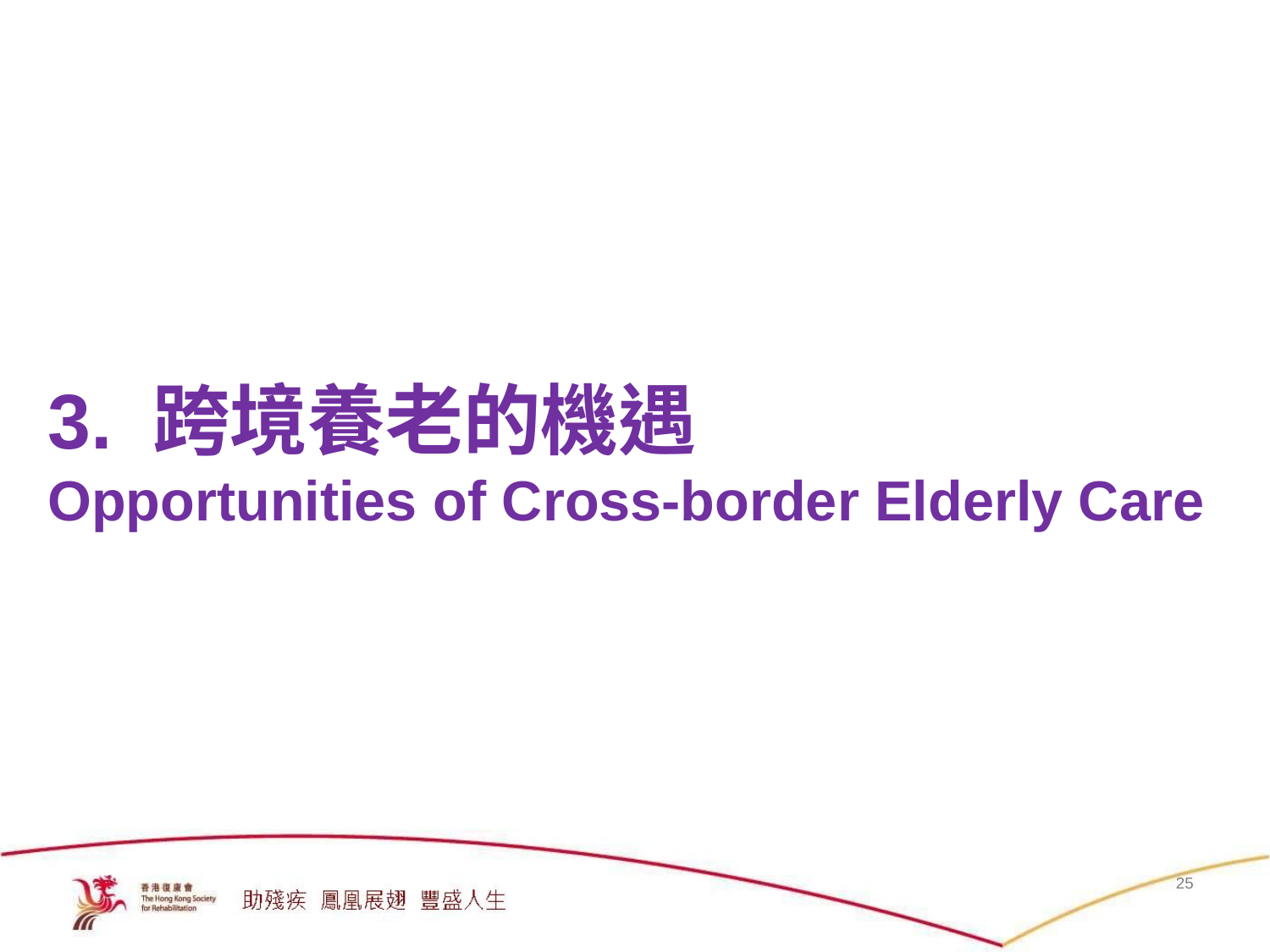

# 3. 跨境養老的機遇 Opportunities of Cross-border Elderly Care
25